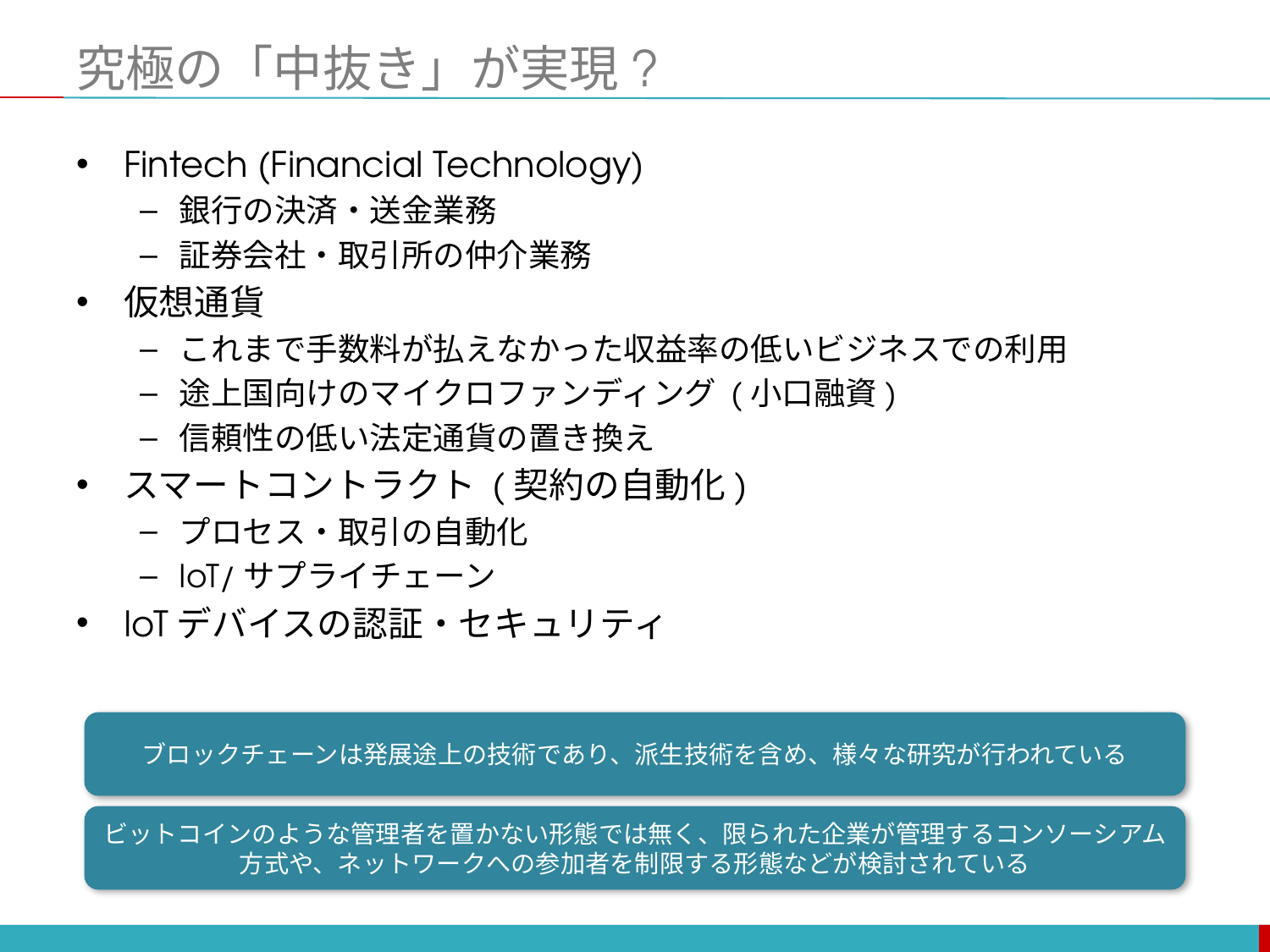

# 究極の「中抜き」が実現?
Fintech (Financial Technology)
銀行の決済・送金業務
証券会社・取引所の仲介業務
仮想通貨
これまで手数料が払えなかった収益率の低いビジネスでの利用
途上国向けのマイクロファンディング (小口融資)
信頼性の低い法定通貨の置き換え
スマートコントラクト (契約の自動化)
プロセス・取引の自動化
IoT/サプライチェーン
IoTデバイスの認証・セキュリティ
ブロックチェーンは発展途上の技術であり、派生技術を含め、様々な研究が行われている
ビットコインのような管理者を置かない形態では無く、限られた企業が管理するコンソーシアム方式や、ネットワークへの参加者を制限する形態などが検討されている